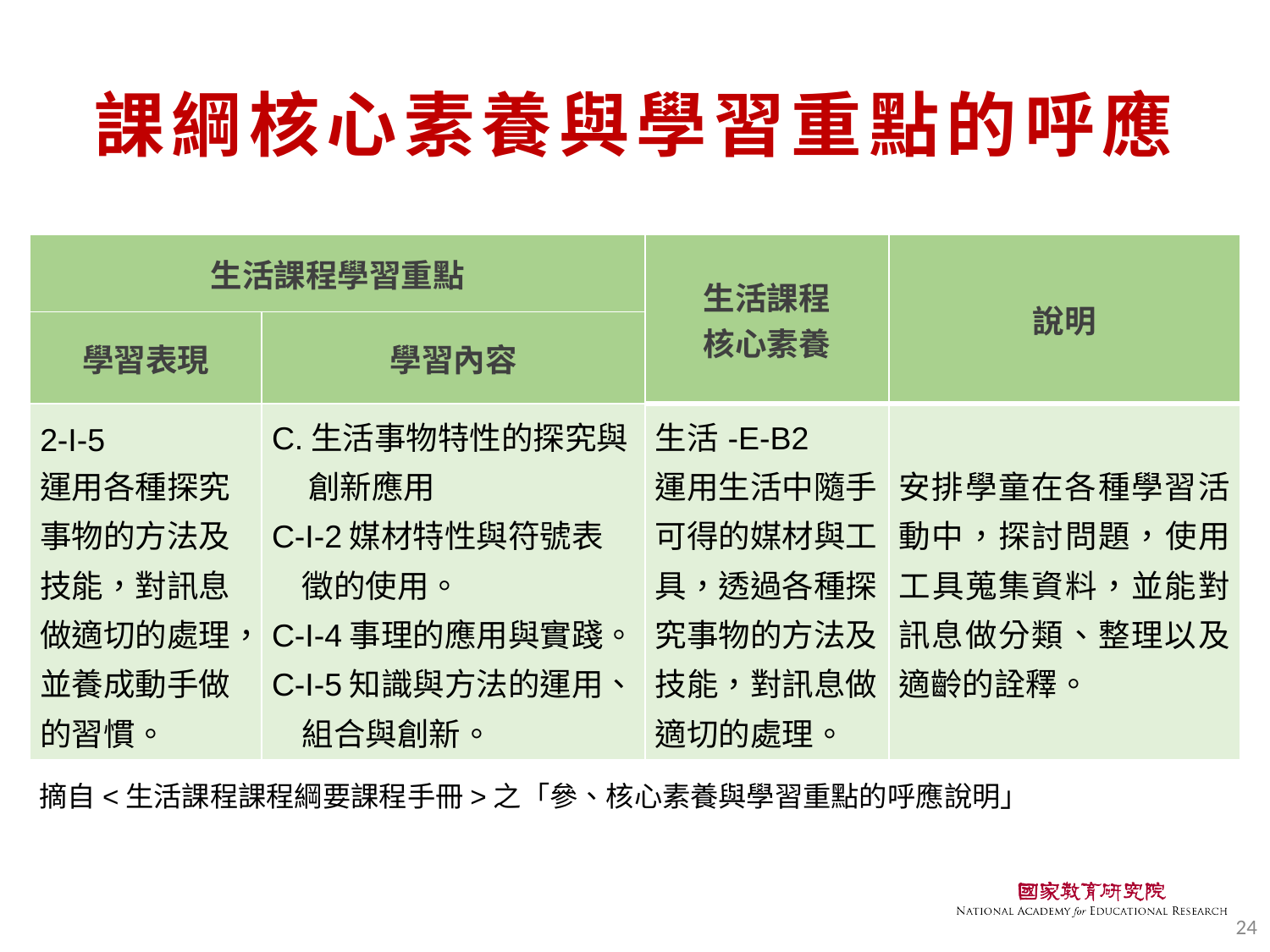

# 課綱核心素養與學習重點的呼應
| 生活課程學習重點 |  | 生活課程 核心素養 | 說明 |
| --- | --- | --- | --- |
| 學習表現 | 學習內容 |  |  |
| 2-I-5 運用各種探究事物的方法及技能，對訊息做適切的處理，並養成動手做的習慣。 | C.生活事物特性的探究與創新應用 C-I-2媒材特性與符號表徵的使用。 C-I-4事理的應用與實踐。 C-I-5知識與方法的運用、組合與創新。 | 生活-E-B2 運用生活中隨手可得的媒材與工具，透過各種探究事物的方法及技能，對訊息做適切的處理。 | 安排學童在各種學習活動中，探討問題，使用工具蒐集資料，並能對訊息做分類、整理以及適齡的詮釋。 |
摘自<生活課程課程綱要課程手冊>之「參、核心素養與學習重點的呼應說明」
24